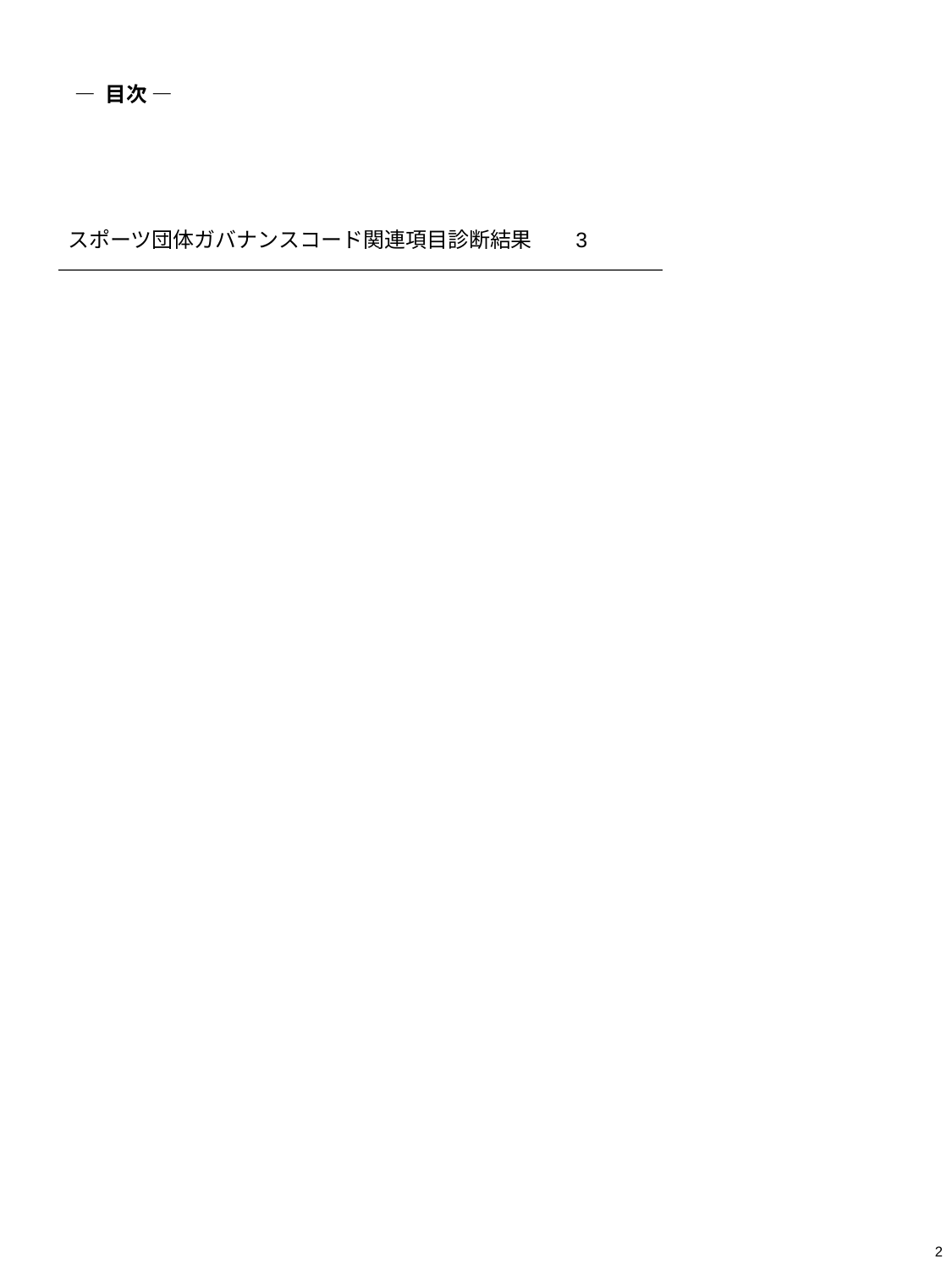

— 目次 —
| スポーツ団体ガバナンスコード関連項目診断結果 3 |
| --- |
2